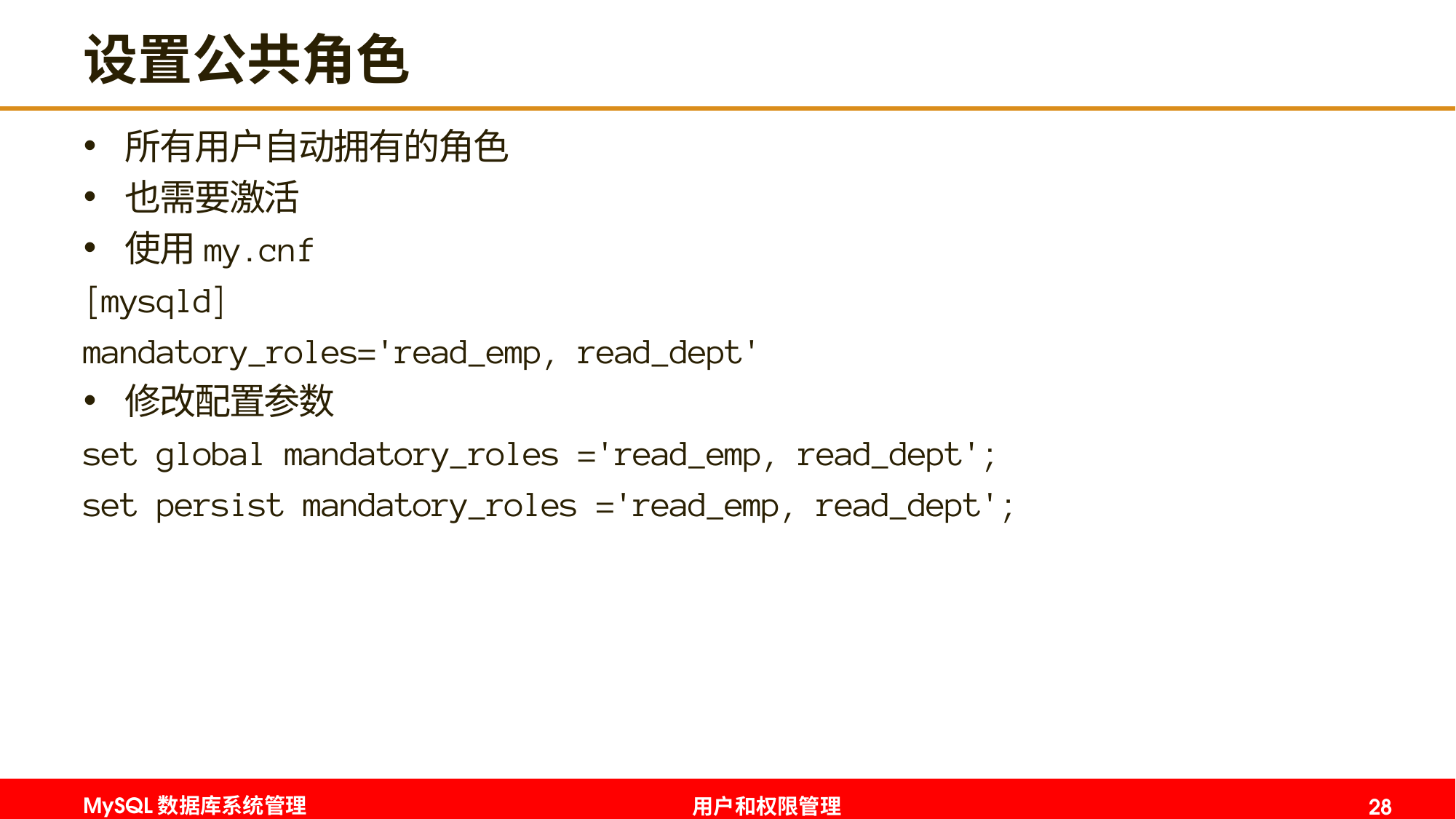

# 设置公共角色
所有用户自动拥有的角色
也需要激活
使用my.cnf
[mysqld]
mandatory_roles='read_emp, read_dept'
修改配置参数
set global mandatory_roles ='read_emp, read_dept';
set persist mandatory_roles ='read_emp, read_dept';